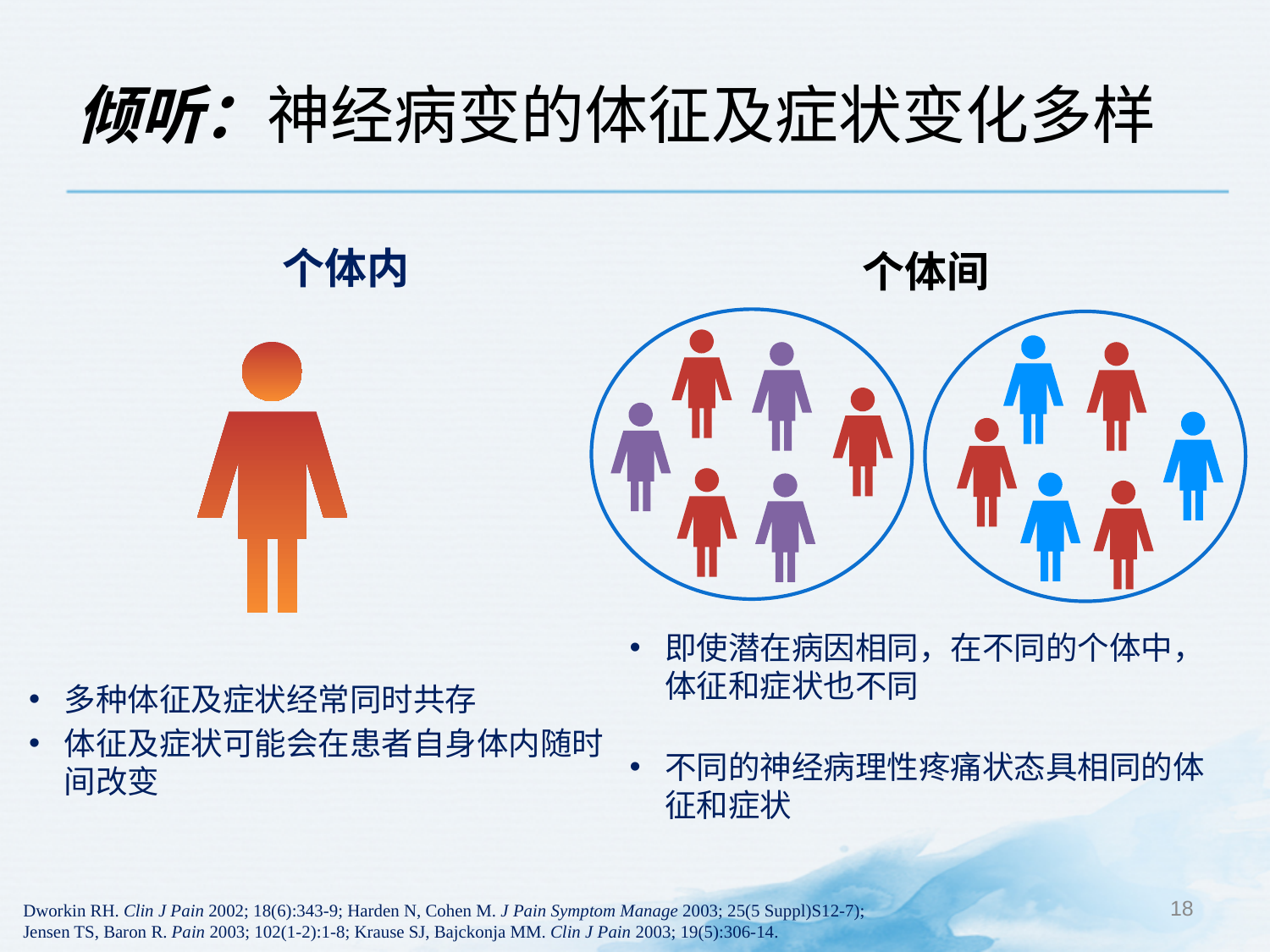

倾听：神经病变的体征及症状变化多样
个体内
个体间

多种体征及症状经常同时共存
体征及症状可能会在患者自身体内随时间改变

即使潜在病因相同，在不同的个体中，体征和症状也不同

不同的神经病理性疼痛状态具相同的体征和症状
18
Dworkin RH. Clin J Pain 2002; 18(6):343-9; Harden N, Cohen M. J Pain Symptom Manage 2003; 25(5 Suppl)S12-7);
Jensen TS, Baron R. Pain 2003; 102(1-2):1-8; Krause SJ, Bajckonja MM. Clin J Pain 2003; 19(5):306-14.